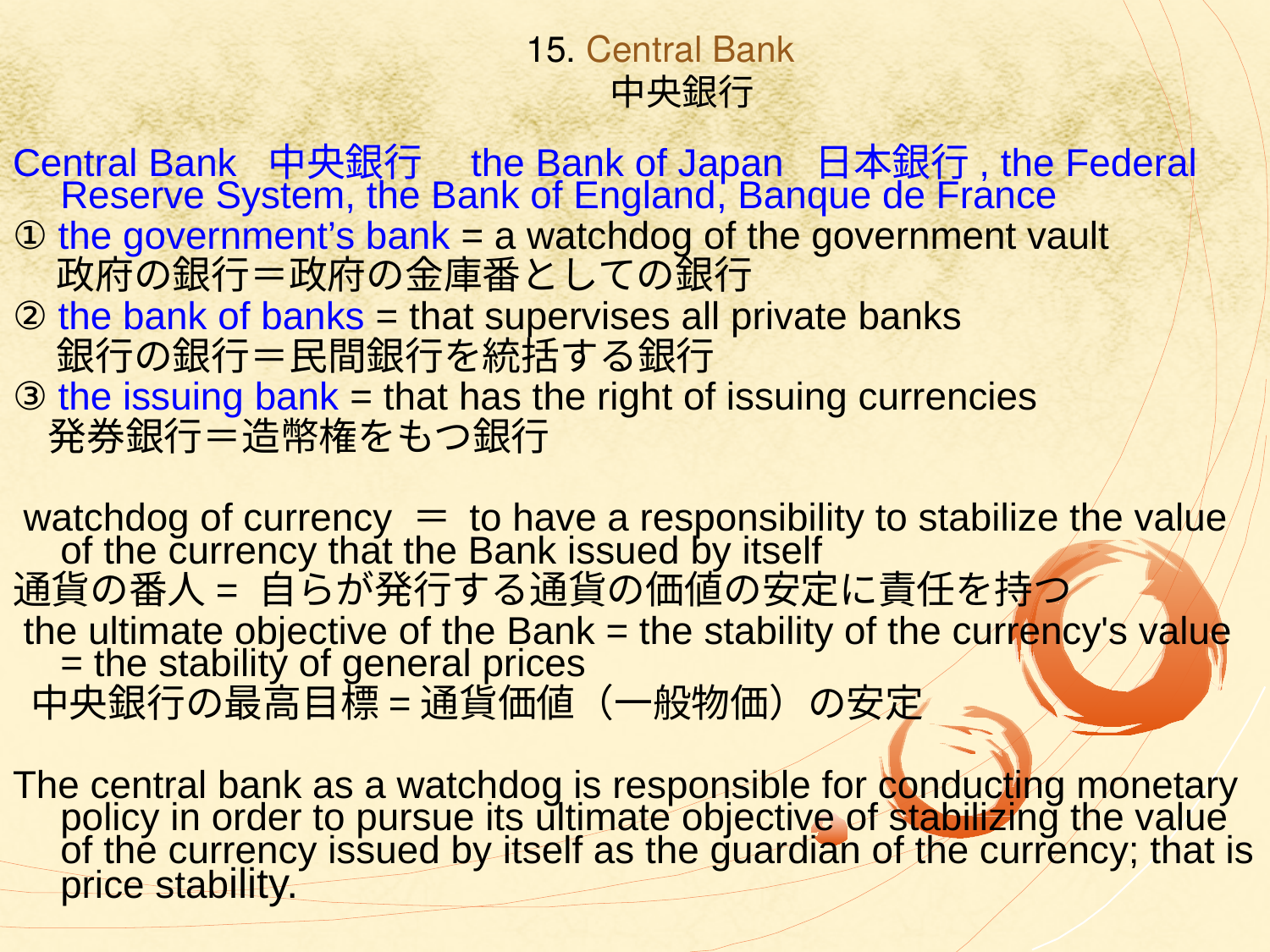

# 15. Central Bank　 中央銀行
Central Bank  中央銀行　the Bank of Japan  日本銀行, the Federal Reserve System, the Bank of England, Banque de France
① the government’s bank = a watchdog of the government vault
    政府の銀行＝政府の金庫番としての銀行
② the bank of banks = that supervises all private banks
    銀行の銀行＝民間銀行を統括する銀行
③ the issuing bank = that has the right of issuing currencies
   発券銀行＝造幣権をもつ銀行

 watchdog of currency ＝ to have a responsibility to stabilize the value of the currency that the Bank issued by itself
通貨の番人= 自らが発行する通貨の価値の安定に責任を持つ
 the ultimate objective of the Bank = the stability of the currency's value = the stability of general prices
 中央銀行の最高目標=通貨価値（一般物価）の安定

The central bank as a watchdog is responsible for conducting monetary policy in order to pursue its ultimate objective of stabilizing the value of the currency issued by itself as the guardian of the currency; that is price stability.